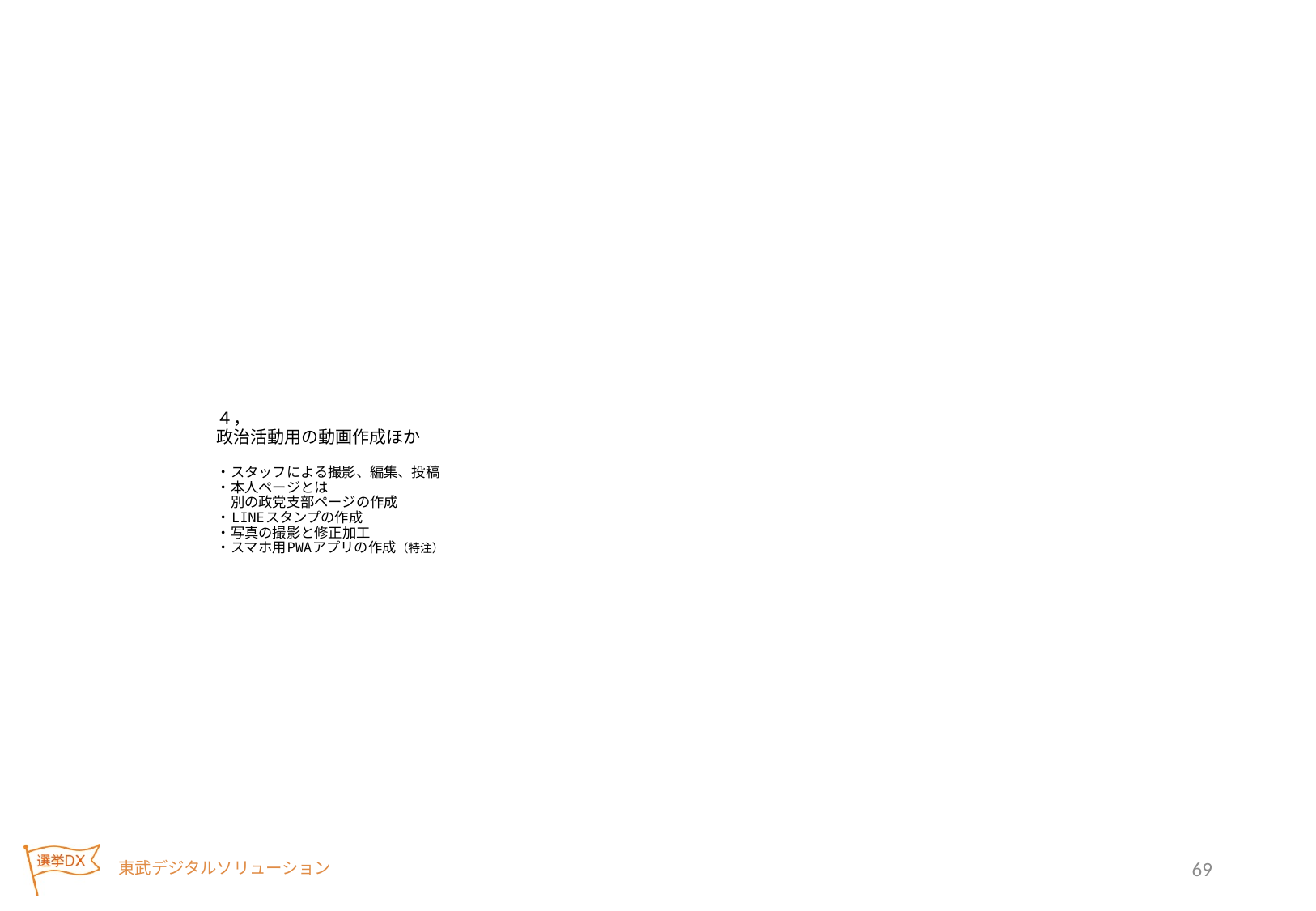

# ４， 政治活動用の動画作成ほか ・スタッフによる撮影、編集、投稿 ・本人ページとは 　別の政党支部ページの作成 ・LINEスタンプの作成 ・写真の撮影と修正加工 ・スマホ用PWAアプリの作成（特注）
69